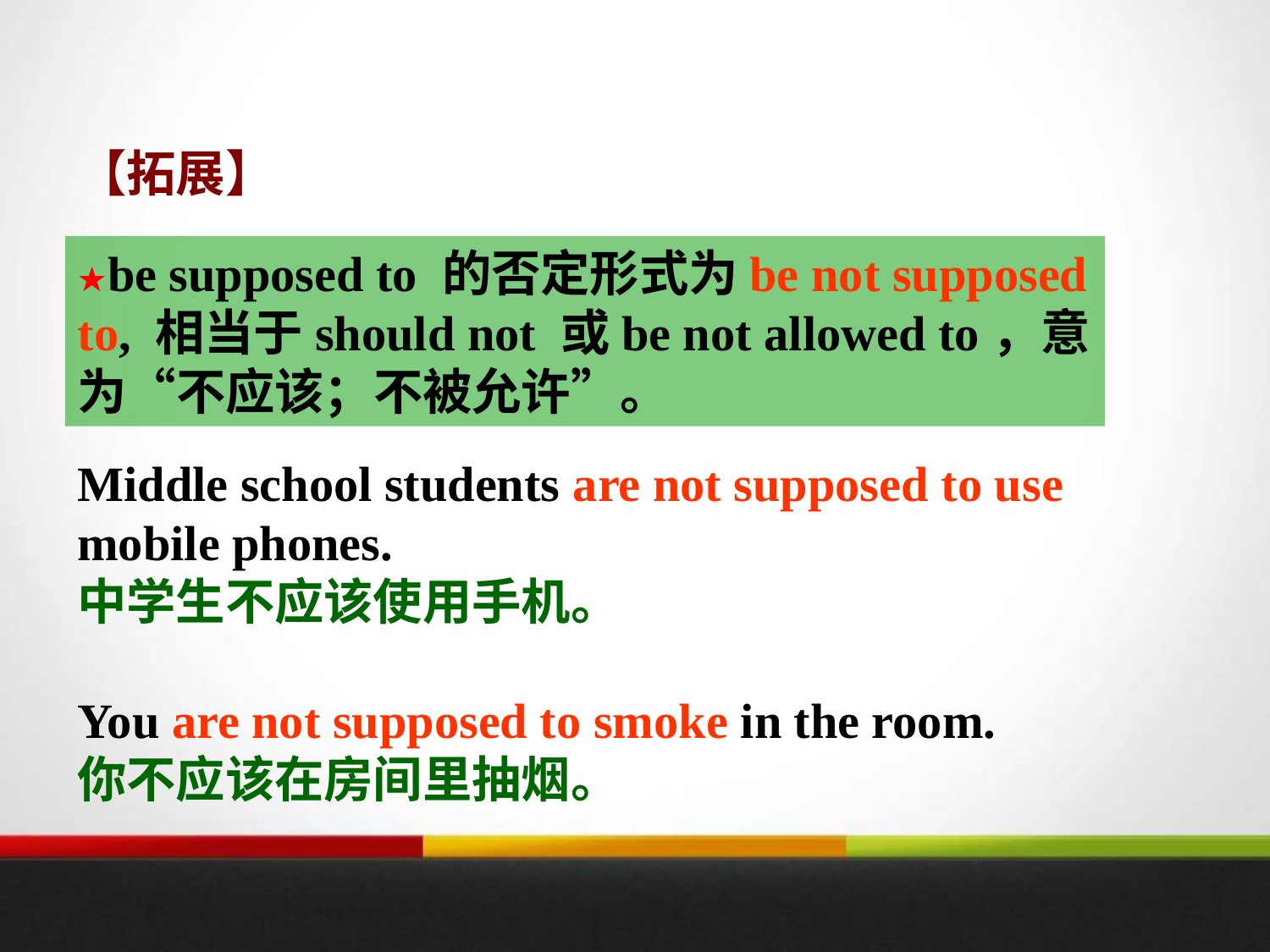

【拓展】
★be supposed to 的否定形式为be not supposed to, 相当于should not 或be not allowed to，意为“不应该；不被允许”。
Middle school students are not supposed to use mobile phones.
中学生不应该使用手机。

You are not supposed to smoke in the room.
你不应该在房间里抽烟。